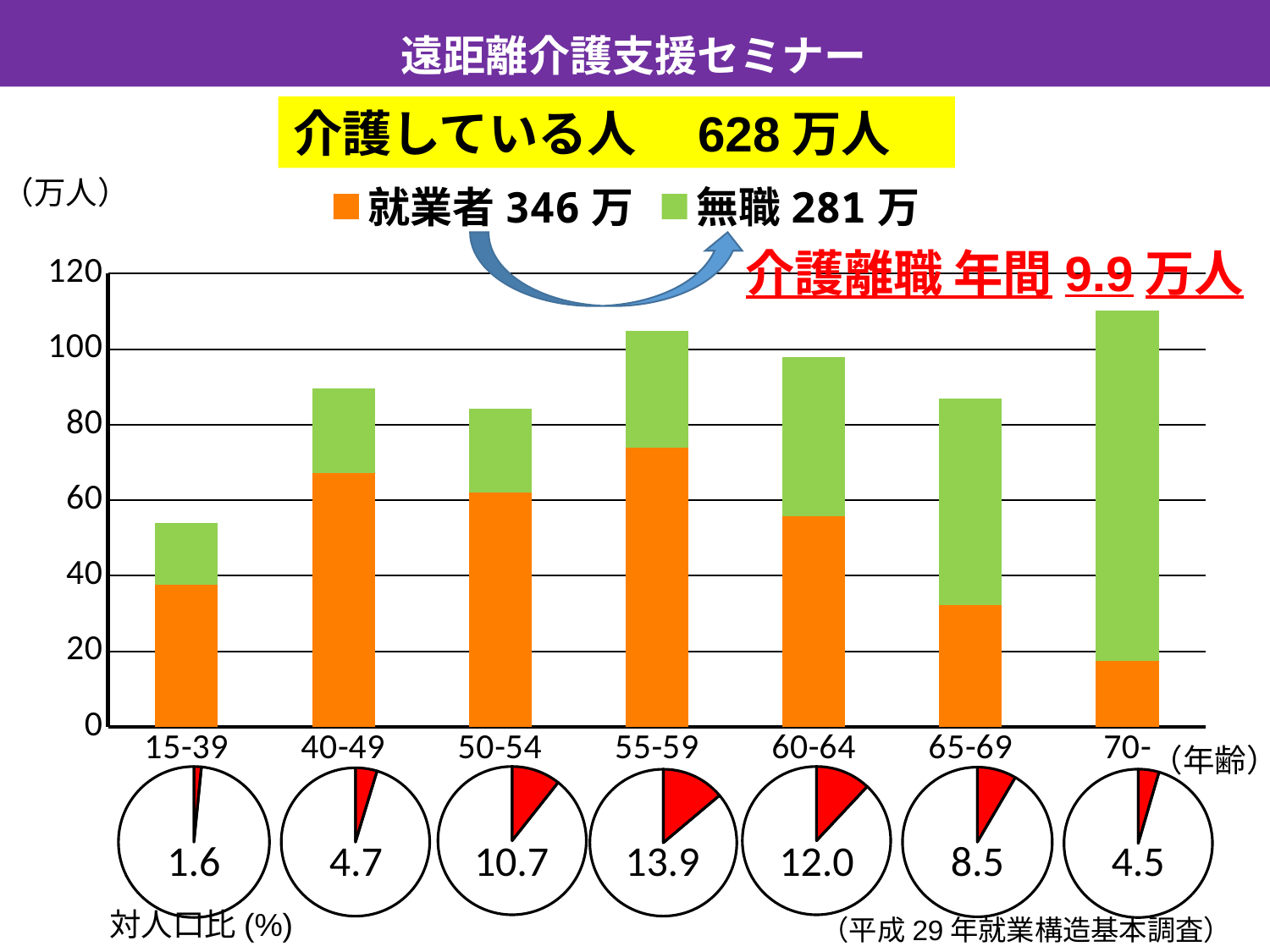

遠距離介護支援セミナー
介護している人　628万人

### Chart

| Category | 就業者346万 | 無職281万 |
|---|---|---|
| 15-39 | 37.71 | 16.3 |
| 40-49 | 67.12 | 22.45 |
| 50-54 | 62.07000000000001 | 22.169999999999995 |
| 55-59 | 73.99 | 30.76 |
| 60-64 | 55.760000000000005 | 42.1 |
| 65-69 | 32.21 | 54.73 |
| 70- | 17.54 | 92.72 |
（万人）

介護離職 年間9.9万人
（年齢）

### Chart

| Category |  |
|---|---|

### Chart

| Category |  |
|---|---|

### Chart

| Category |  |
|---|---|

### Chart

| Category |  |
|---|---|

### Chart

| Category |  |
|---|---|

### Chart

| Category |  |
|---|---|

### Chart

| Category |  |
|---|---|
4.7
10.7
13.9
12.0
8.5
4.5
1.6
対人口比(%)
（平成29年就業構造基本調査）